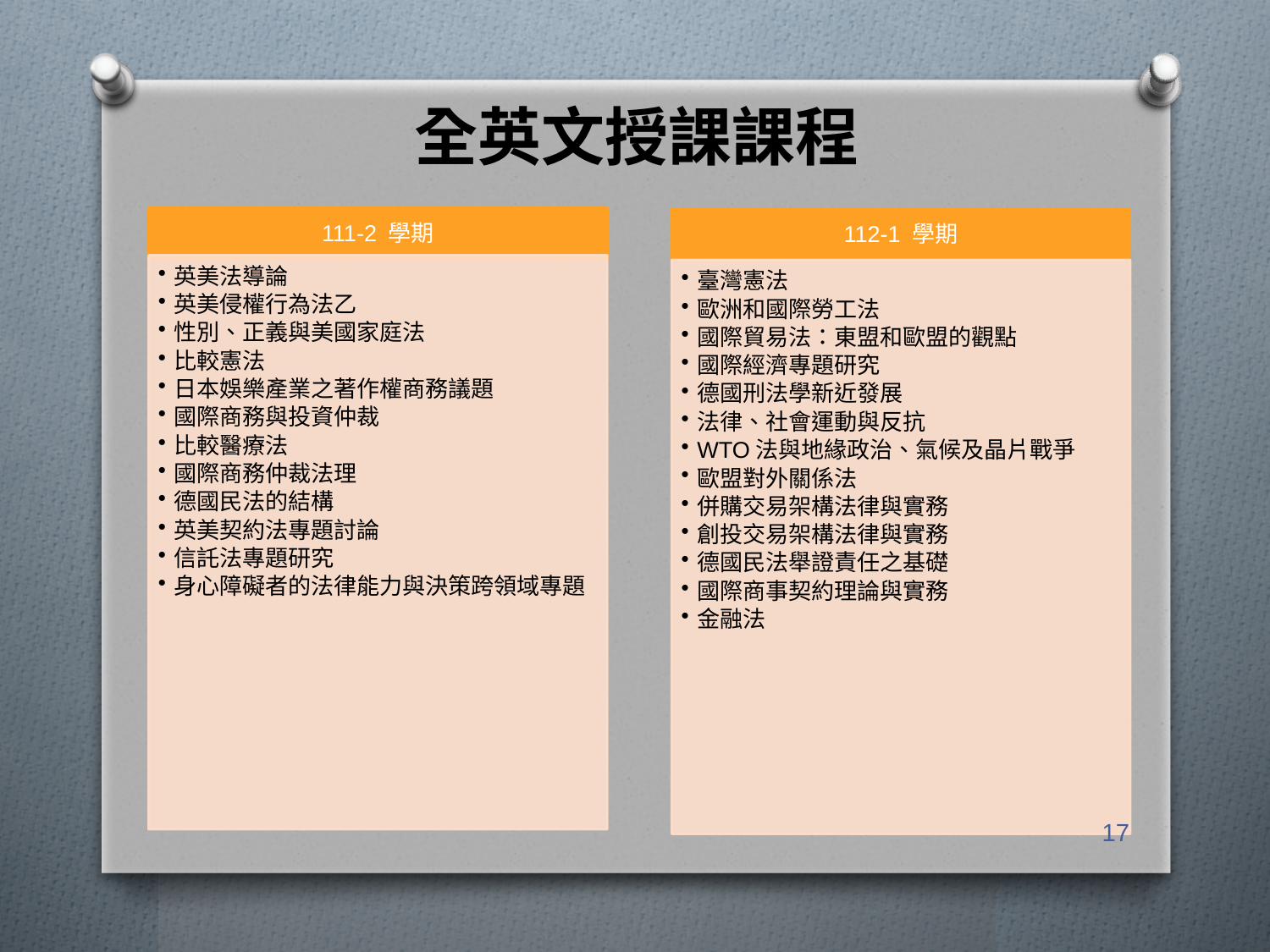

# 全英文授課課程
111-2 學期
英美法導論
英美侵權行為法乙
性別、正義與美國家庭法
比較憲法
日本娛樂產業之著作權商務議題
國際商務與投資仲裁
比較醫療法
國際商務仲裁法理
德國民法的結構
英美契約法專題討論
信託法專題研究
身心障礙者的法律能力與決策跨領域專題
112-1 學期
臺灣憲法
歐洲和國際勞工法
國際貿易法：東盟和歐盟的觀點
國際經濟專題研究
德國刑法學新近發展
法律、社會運動與反抗
WTO法與地緣政治、氣候及晶片戰爭
歐盟對外關係法
併購交易架構法律與實務
創投交易架構法律與實務
德國民法舉證責任之基礎
國際商事契約理論與實務
金融法
17